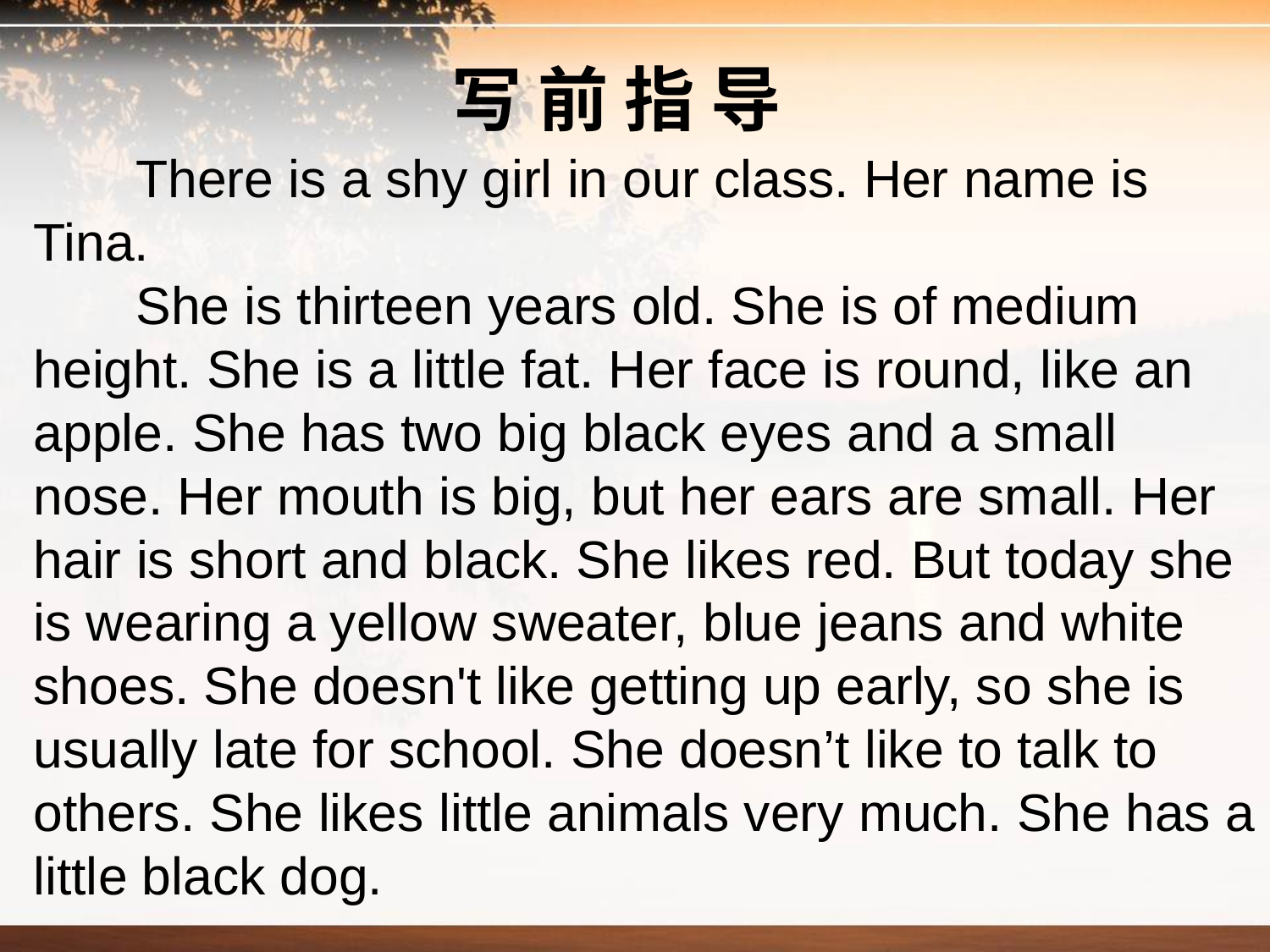

写 前 指 导
       There is a shy girl in our class. Her name is Tina.
       She is thirteen years old. She is of medium height. She is a little fat. Her face is round, like an apple. She has two big black eyes and a small nose. Her mouth is big, but her ears are small. Her hair is short and black. She likes red. But today she is wearing a yellow sweater, blue jeans and white shoes. She doesn't like getting up early, so she is usually late for school. She doesn’t like to talk to others. She likes little animals very much. She has a little black dog.